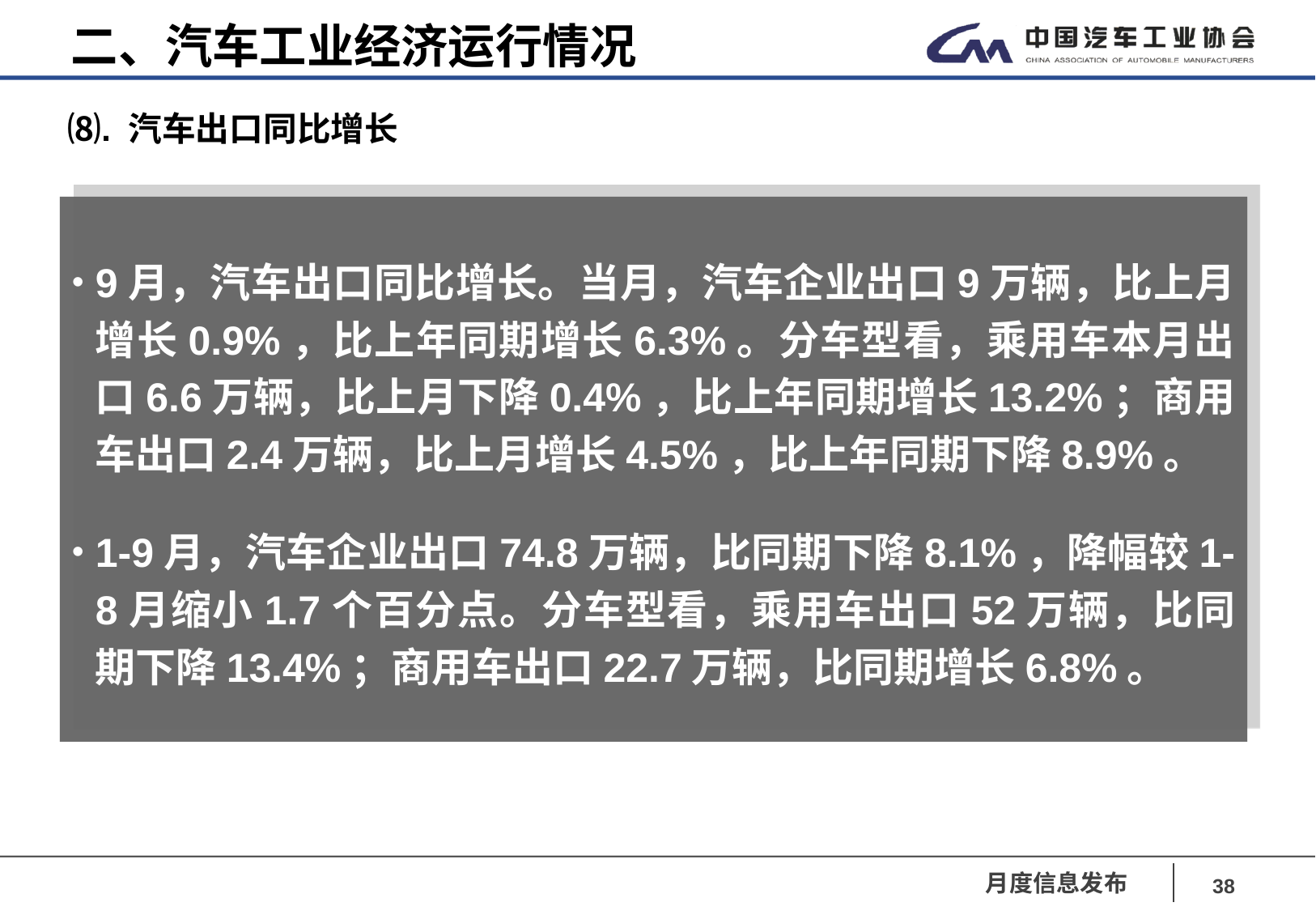

二、汽车工业经济运行情况
⑻. 汽车出口同比增长
9月，汽车出口同比增长。当月，汽车企业出口9万辆，比上月增长0.9%，比上年同期增长6.3%。分车型看，乘用车本月出口6.6万辆，比上月下降0.4%，比上年同期增长13.2%；商用车出口2.4万辆，比上月增长4.5%，比上年同期下降8.9%。
1-9月，汽车企业出口74.8万辆，比同期下降8.1%，降幅较1-8月缩小1.7个百分点。分车型看，乘用车出口52万辆，比同期下降13.4%；商用车出口22.7万辆，比同期增长6.8%。